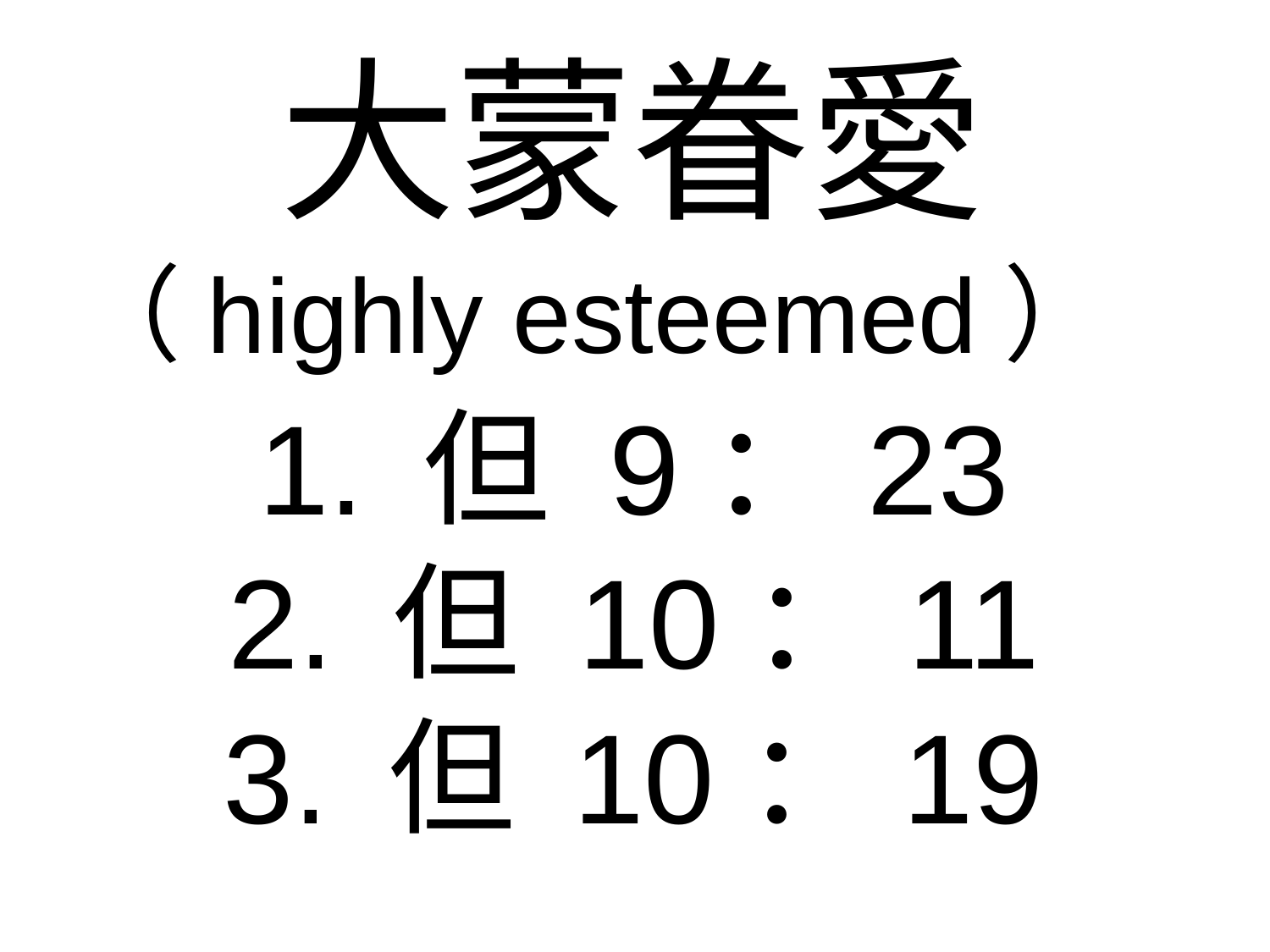

# 大蒙眷愛
（highly esteemed）
 但 9：23
 但 10：11
 但 10：19